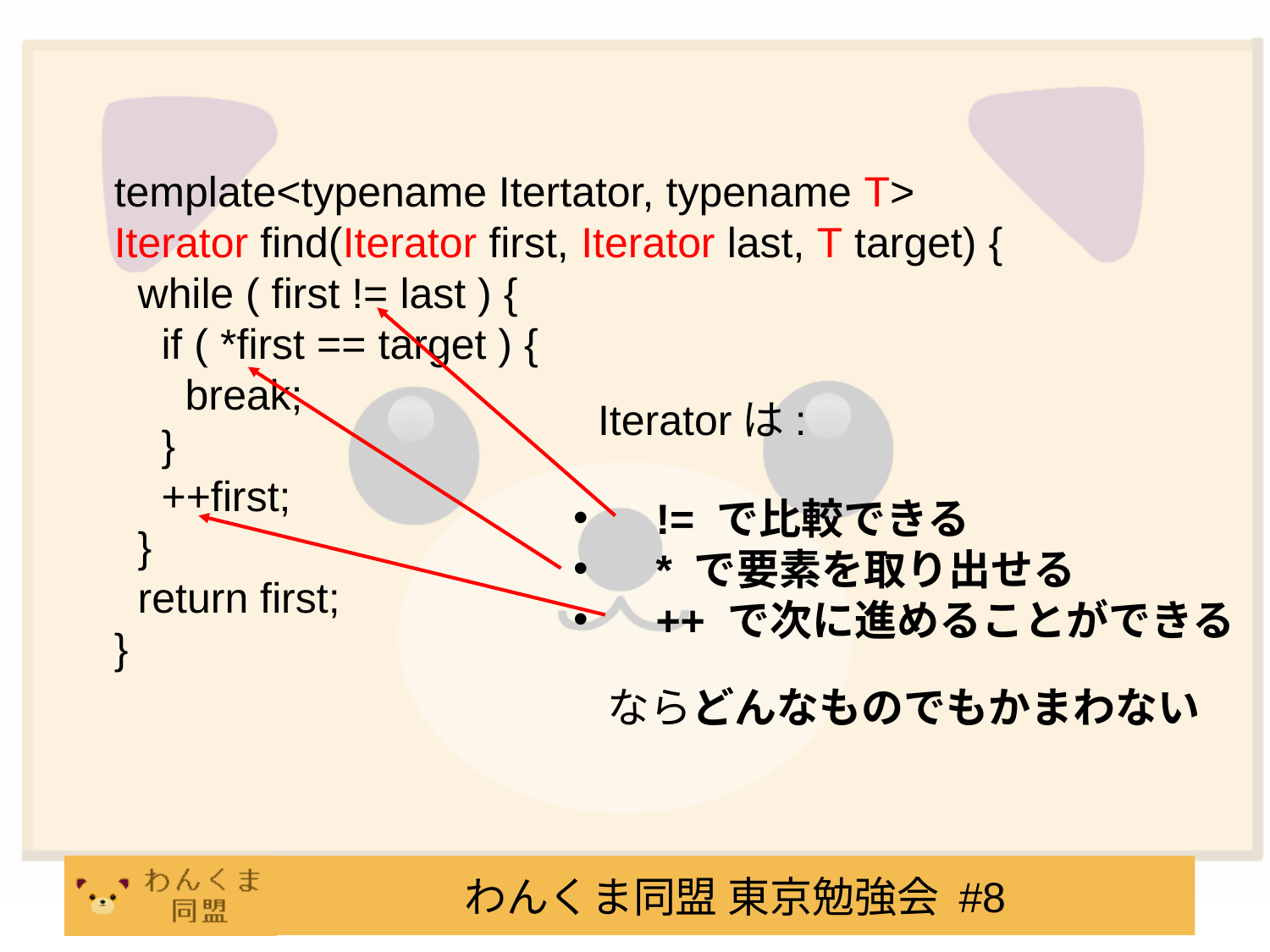

template<typename Itertator, typename T>
Iterator find(Iterator first, Iterator last, T target) {
  while ( first != last ) {
    if ( *first == target ) {
      break;
    }
    ++first;
  }
  return first;
}
Iteratorは:
　!= で比較できる
　* で要素を取り出せる
　++ で次に進めることができる
ならどんなものでもかまわない